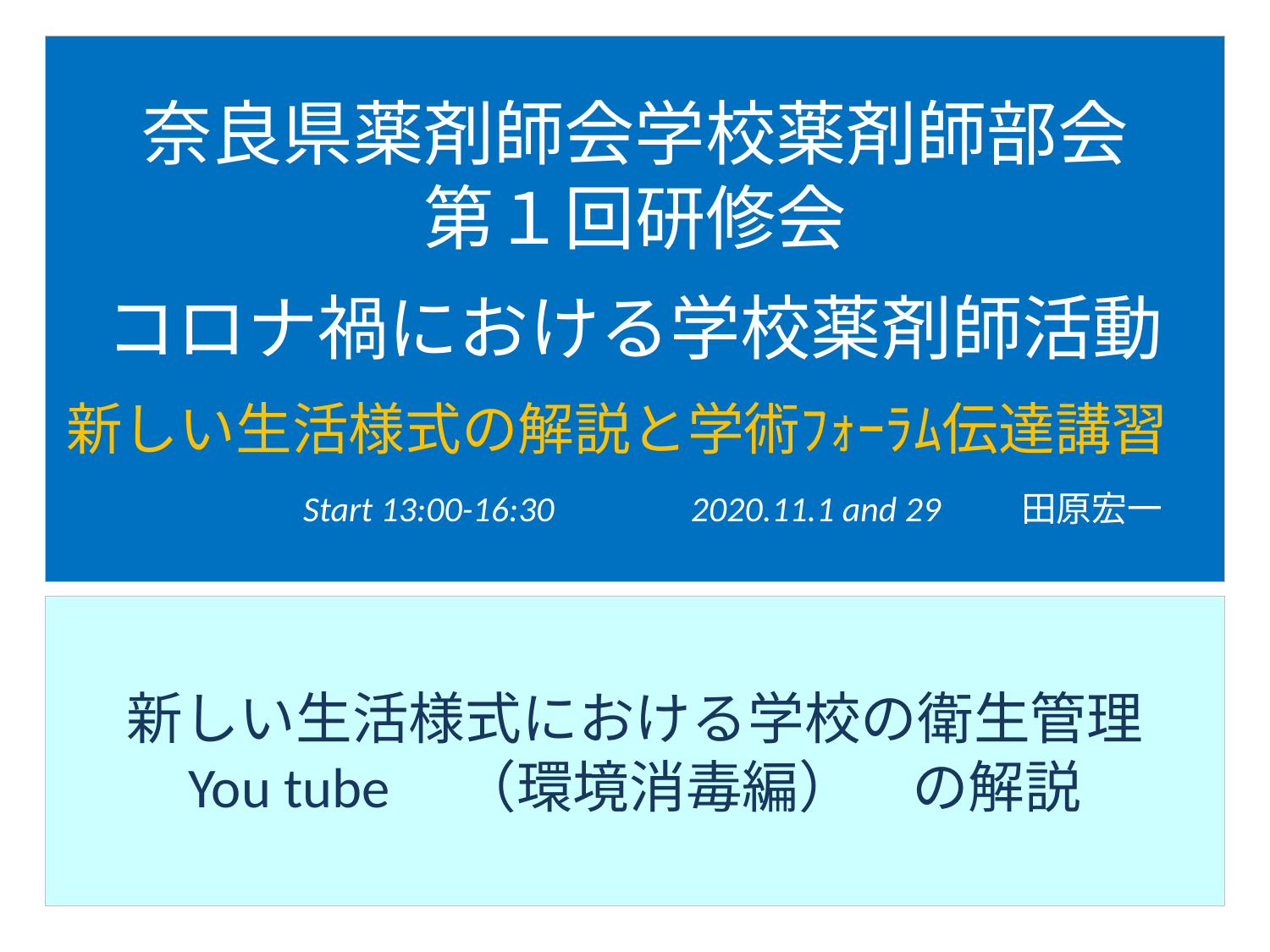

奈良県薬剤師会学校薬剤師部会
第１回研修会

コロナ禍における学校薬剤師活動

新しい生活様式の解説と学術ﾌｫｰﾗﾑ伝達講習

　　　　　　　　　Start 13:00-16:30                 2020.11.1 and 29　　田原宏一
新しい生活様式における学校の衛生管理
You tube　（環境消毒編）　の解説